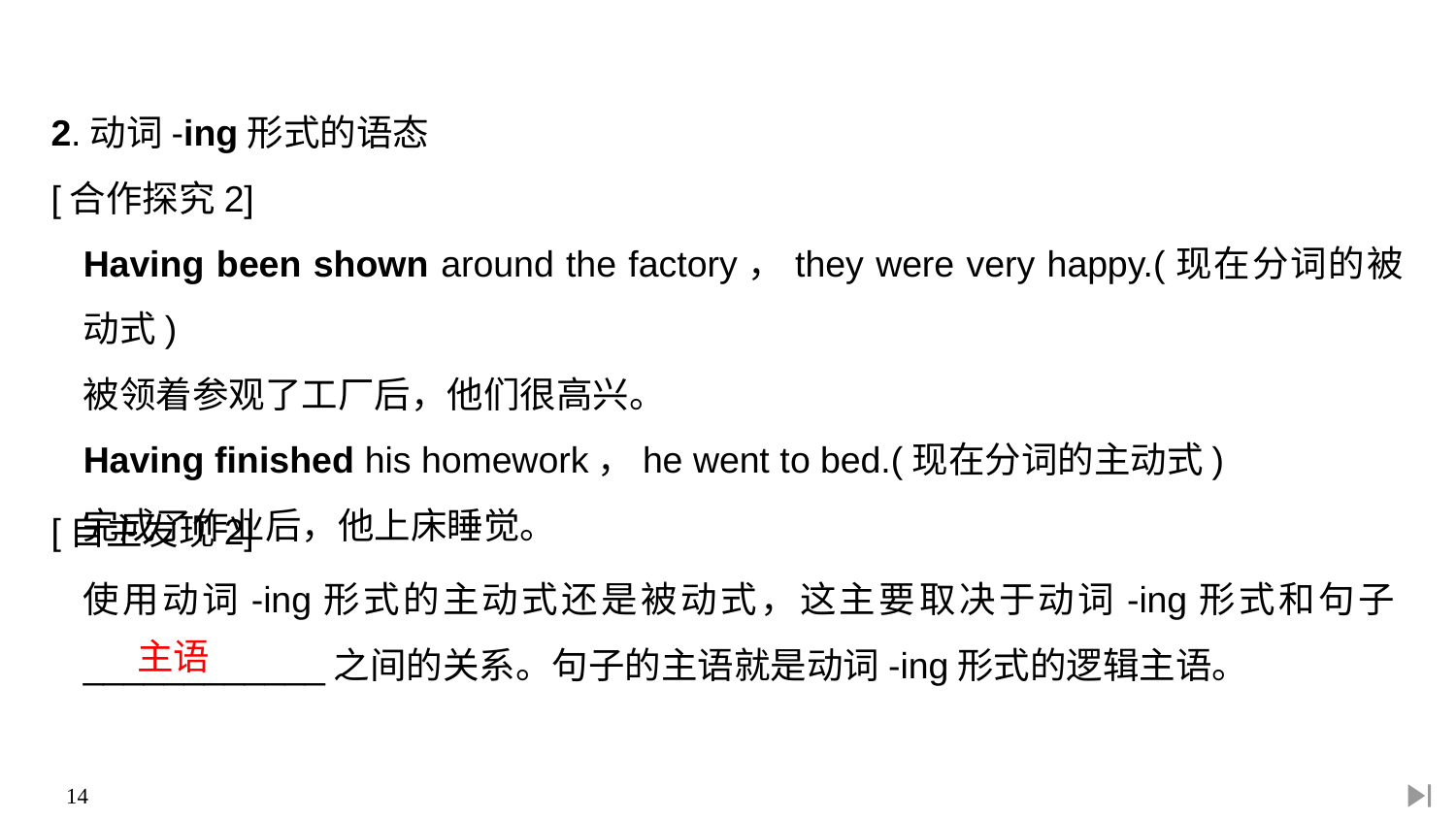

2.动词-ing形式的语态
[合作探究2]
Having been shown around the factory，they were very happy.(现在分词的被动式)
被领着参观了工厂后，他们很高兴。
Having finished his homework，he went to bed.(现在分词的主动式)
完成了作业后，他上床睡觉。
[自主发现2]
使用动词-ing形式的主动式还是被动式，这主要取决于动词-ing形式和句子____________之间的关系。句子的主语就是动词-ing形式的逻辑主语。
主语